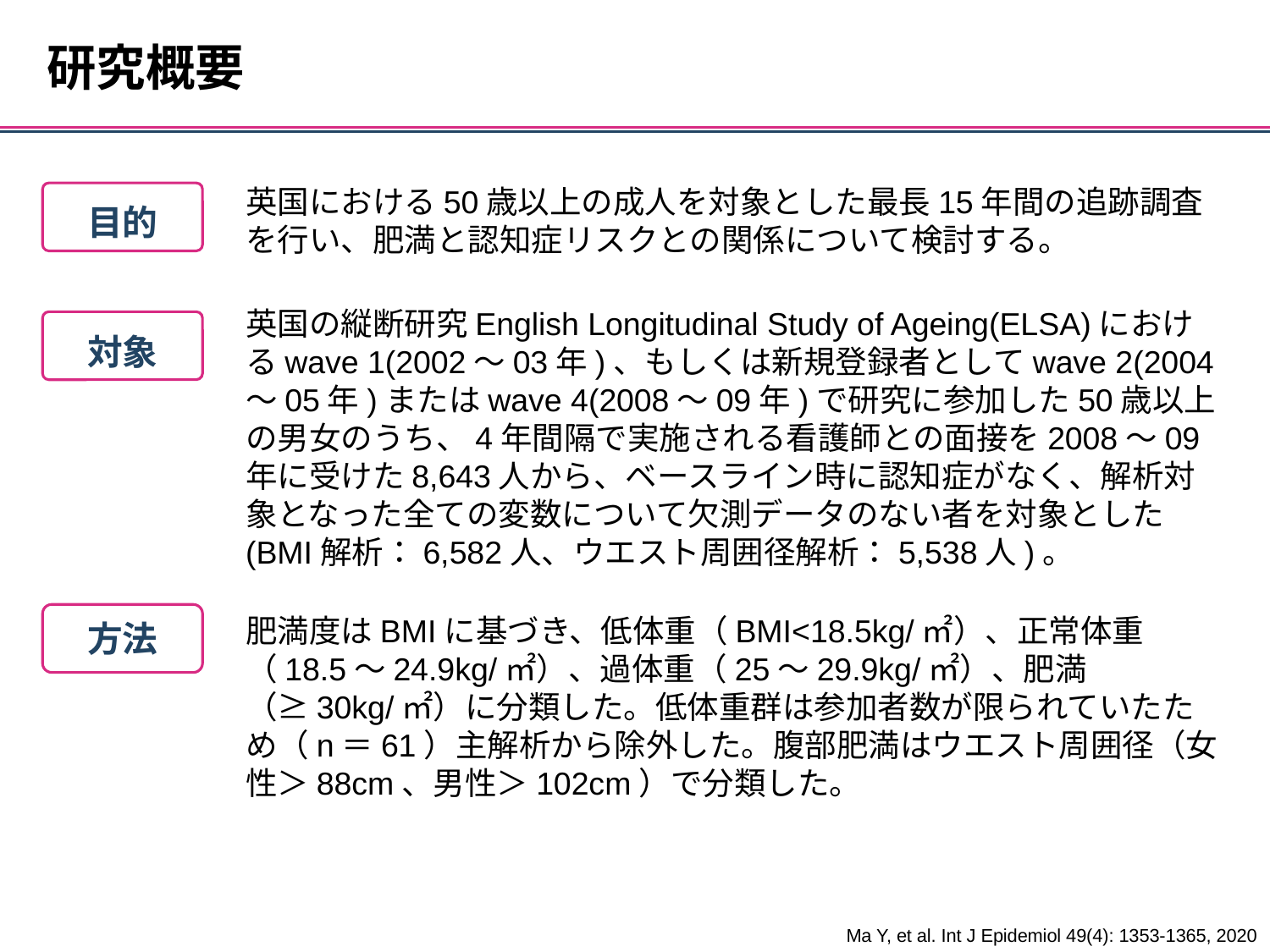

研究概要
英国における50歳以上の成人を対象とした最長15年間の追跡調査を行い、肥満と認知症リスクとの関係について検討する。

目的
英国の縦断研究English Longitudinal Study of Ageing(ELSA)におけるwave 1(2002～03年)、もしくは新規登録者としてwave 2(2004～05年)またはwave 4(2008～09年)で研究に参加した50歳以上の男女のうち、4年間隔で実施される看護師との面接を2008～09年に受けた8,643人から、ベースライン時に認知症がなく、解析対象となった全ての変数について欠測データのない者を対象とした(BMI解析：6,582人、ウエスト周囲径解析：5,538人)。

対象

方法
肥満度はBMIに基づき、低体重（BMI<18.5kg/㎡）、正常体重（18.5～24.9kg/㎡）、過体重（25～29.9kg/㎡）、肥満（≥30kg/㎡）に分類した。低体重群は参加者数が限られていたため（n＝61）主解析から除外した。腹部肥満はウエスト周囲径（女性＞88cm、男性＞102cm）で分類した。
Ma Y, et al. Int J Epidemiol 49(4): 1353-1365, 2020